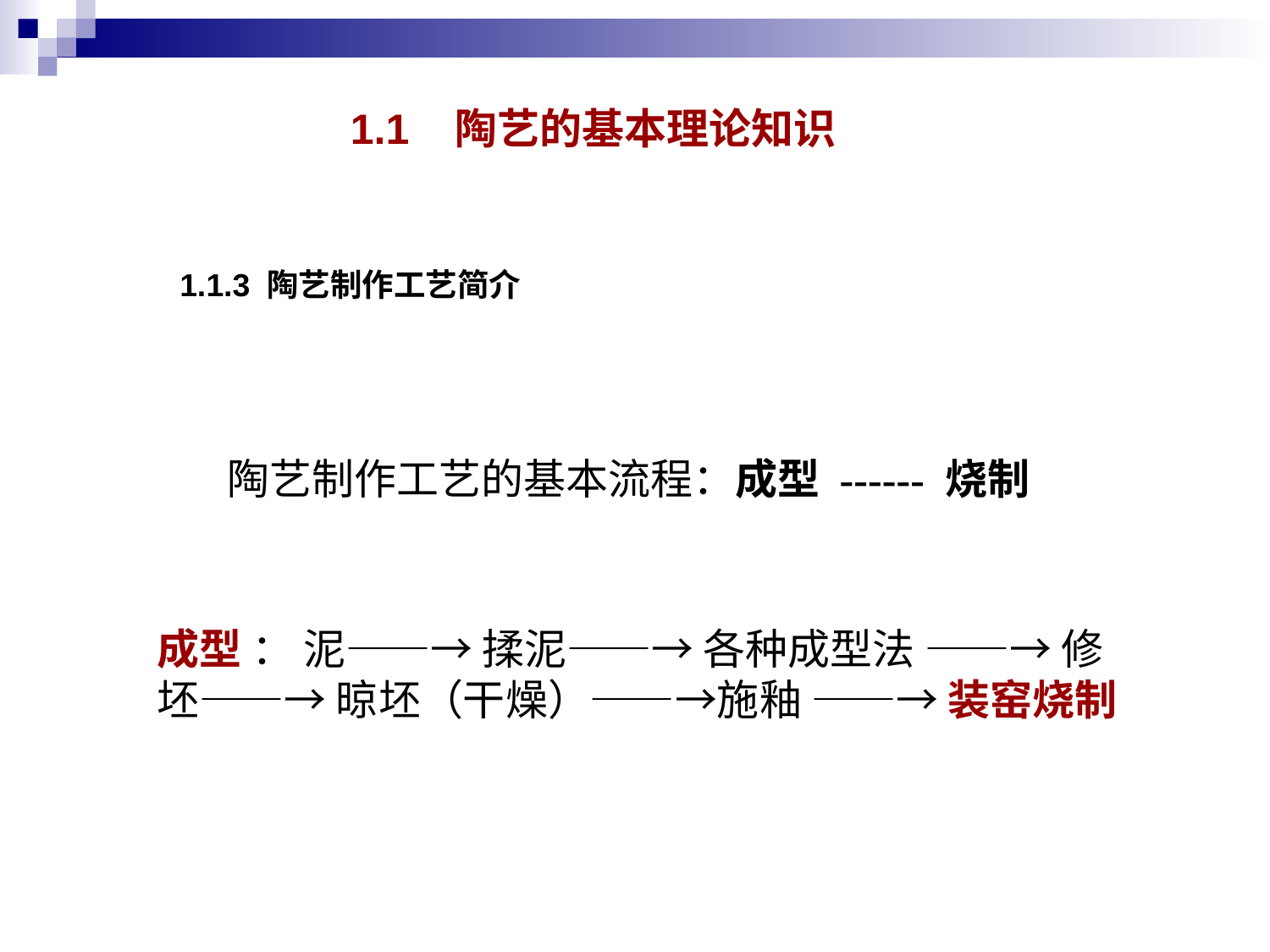

1.1   陶艺的基本理论知识
1.1.3 陶艺制作工艺简介

陶艺制作工艺的基本流程：成型 ------ 烧制
成型 ： 泥——→ 揉泥——→ 各种成型法 ——→ 修坯——→ 晾坯（干燥）——→施釉 ——→ 装窑烧制